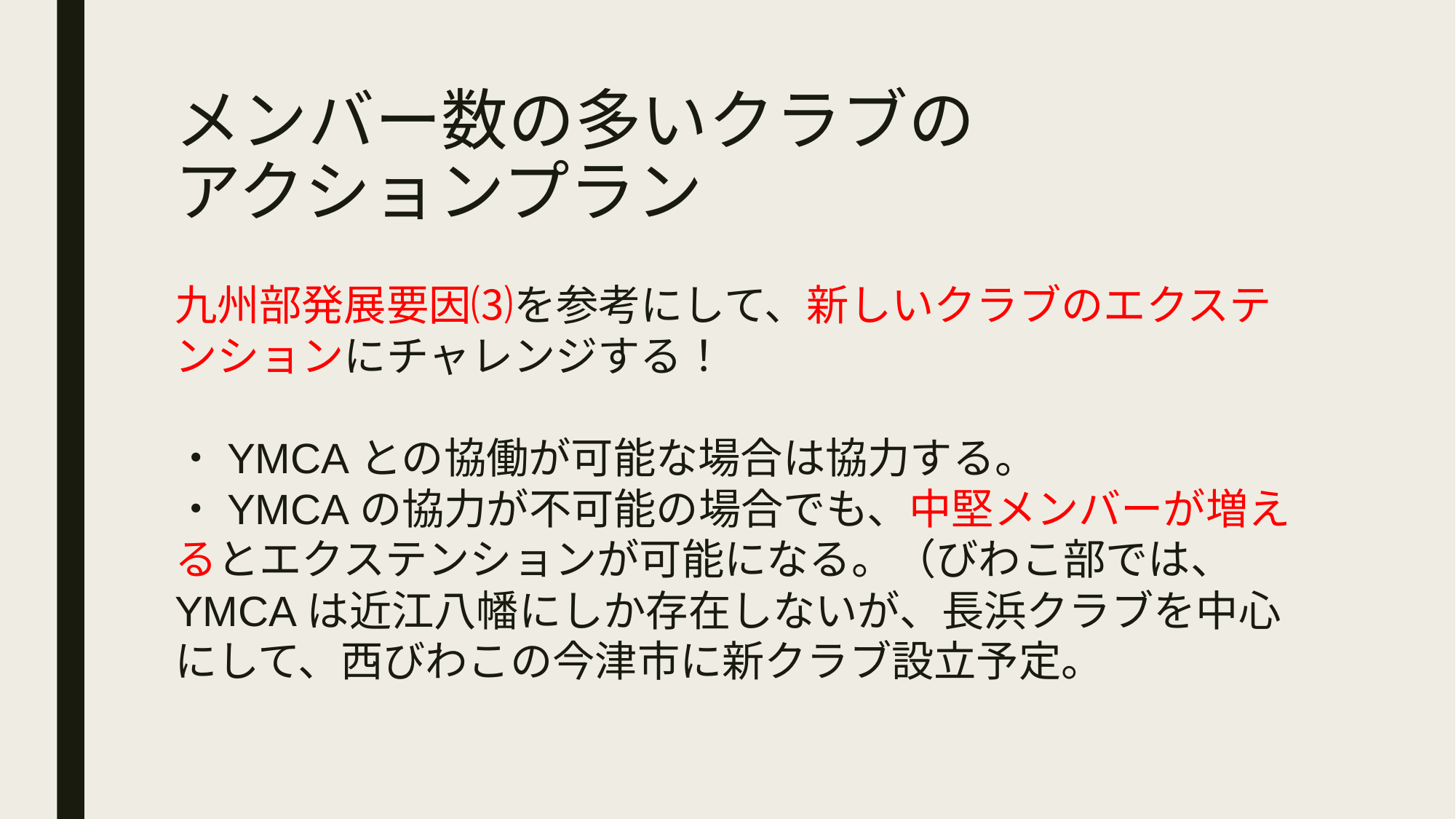

# メンバー数の多いクラブの アクションプラン
九州部発展要因⑶を参考にして、新しいクラブのエクステンションにチャレンジする！

・YMCAとの協働が可能な場合は協力する。
・YMCAの協力が不可能の場合でも、中堅メンバーが増えるとエクステンションが可能になる。（びわこ部では、 YMCAは近江八幡にしか存在しないが、長浜クラブを中心にして、西びわこの今津市に新クラブ設立予定。